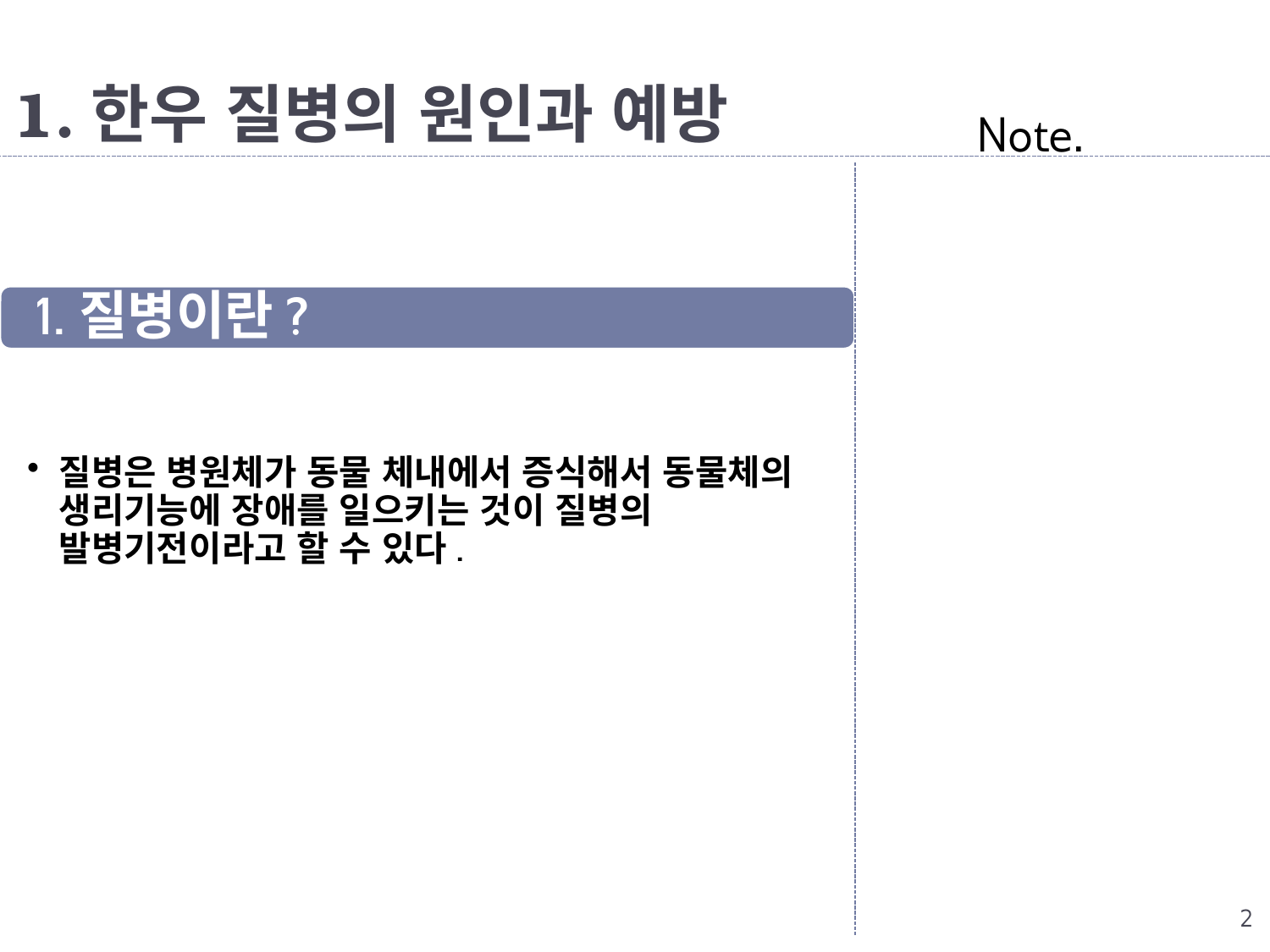

# 1.한우 질병의 원인과 예방
Note.

 1.질병이란?
질병은 병원체가 동물 체내에서 증식해서 동물체의 생리기능에 장애를 일으키는 것이 질병의 발병기전이라고 할 수 있다.
2